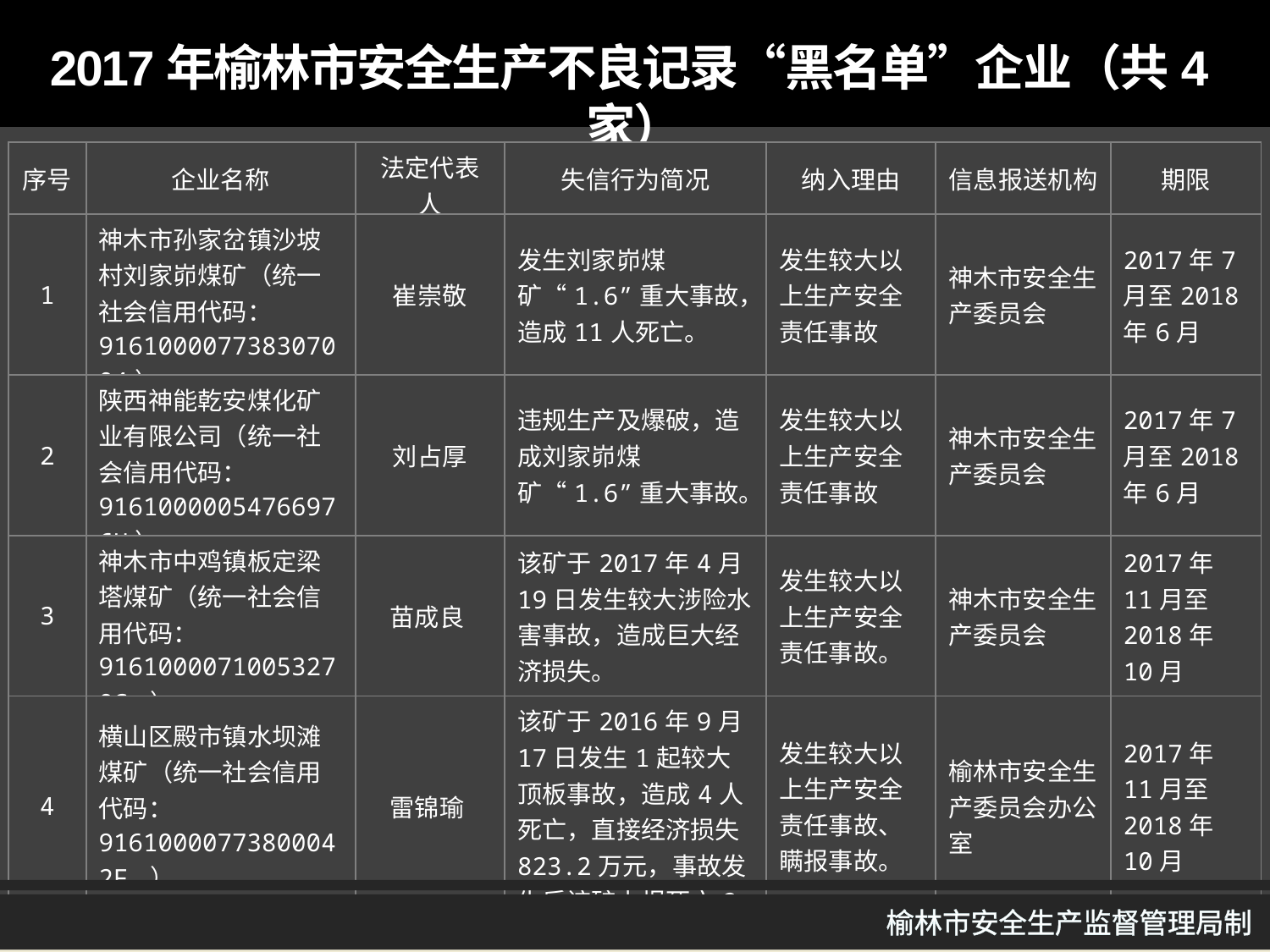

2017年榆林市安全生产不良记录“黑名单”企业（共4家）
| 序号 | 企业名称 | 法定代表人 | 失信行为简况 | 纳入理由 | 信息报送机构 | 期限 |
| --- | --- | --- | --- | --- | --- | --- |
| 1 | 神木市孙家岔镇沙坡村刘家峁煤矿（统一社会信用代码：916100007738307004） | 崔崇敬 | 发生刘家峁煤矿“1.6”重大事故，造成11人死亡。 | 发生较大以上生产安全责任事故 | 神木市安全生产委员会 | 2017年7月至2018年6月 |
| 2 | 陕西神能乾安煤化矿业有限公司（统一社会信用代码：91610000054766976U） | 刘占厚 | 违规生产及爆破，造成刘家峁煤矿“1.6”重大事故。 | 发生较大以上生产安全责任事故 | 神木市安全生产委员会 | 2017年7月至2018年6月 |
| 3 | 神木市中鸡镇板定梁塔煤矿（统一社会信用代码： 91610000710053270G ） | 苗成良 | 该矿于2017年4月19日发生较大涉险水害事故，造成巨大经济损失。 | 发生较大以上生产安全责任事故。 | 神木市安全生产委员会 | 2017年11月至2018年10月 |
| 4 | 横山区殿市镇水坝滩煤矿（统一社会信用代码： 91610000773800042F ） | 雷锦瑜 | 该矿于2016年9月17日发生1起较大顶板事故，造成4人死亡，直接经济损失823.2万元，事故发生后该矿上报死亡2人，隐瞒2人。 | 发生较大以上生产安全责任事故、瞒报事故。 | 榆林市安全生产委员会办公室 | 2017年11月至2018年10月 |

榆林市安全生产监督管理局制